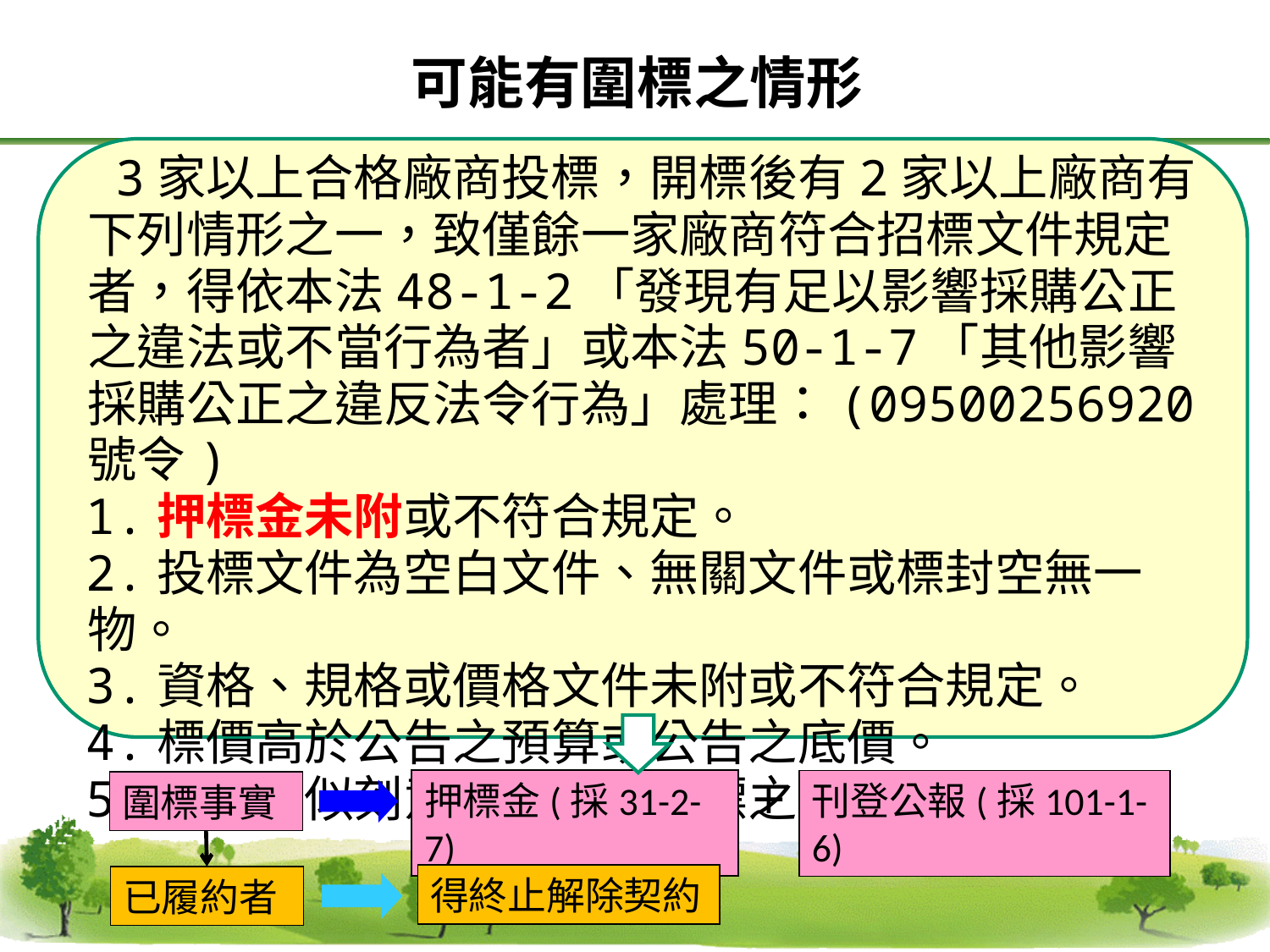

可能有圍標之情形

   3家以上合格廠商投標，開標後有2家以上廠商有下列情形之一，致僅餘一家廠商符合招標文件規定者，得依本法48-1-2「發現有足以影響採購公正之違法或不當行為者」或本法50-1-7「其他影響採購公正之違反法令行為」處理：(09500256920號令)
  1.押標金未附或不符合規定。
  2.投標文件為空白文件、無關文件或標封空無一物。
  3.資格、規格或價格文件未附或不符合規定。
  4.標價高於公告之預算或公告之底價。
  5.其他疑似刻意造成不合格標之情形。

＋
押標金(採31-2-7)
刊登公報(採101-1-6)
圍標事實

得終止解除契約
已履約者